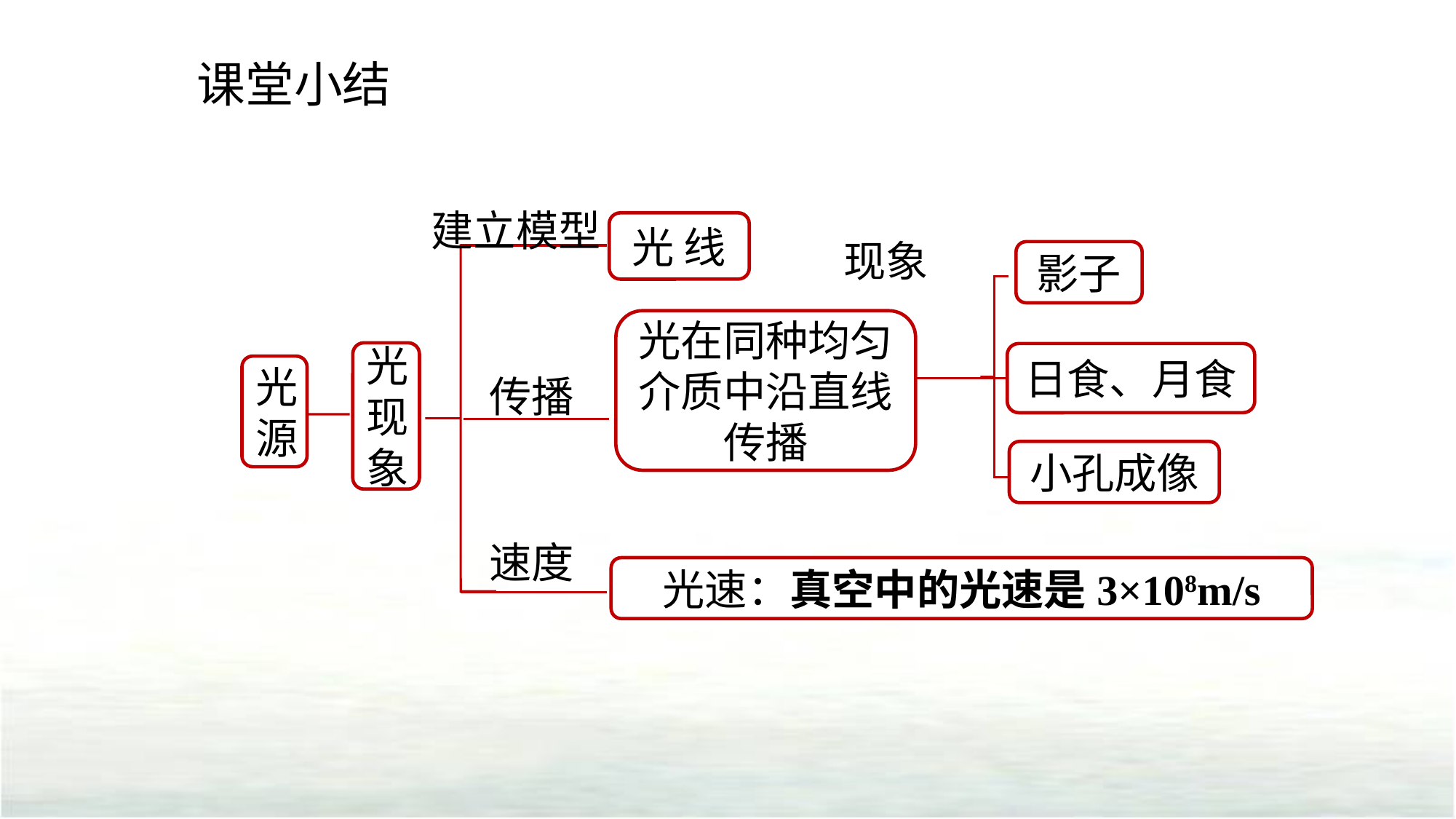

课堂小结
建立模型
光 线
现象
影子

光在同种均匀介质中沿直线传播
传播
光现象
日食、月食
光源
小孔成像
速度
光速：真空中的光速是3×108m/s